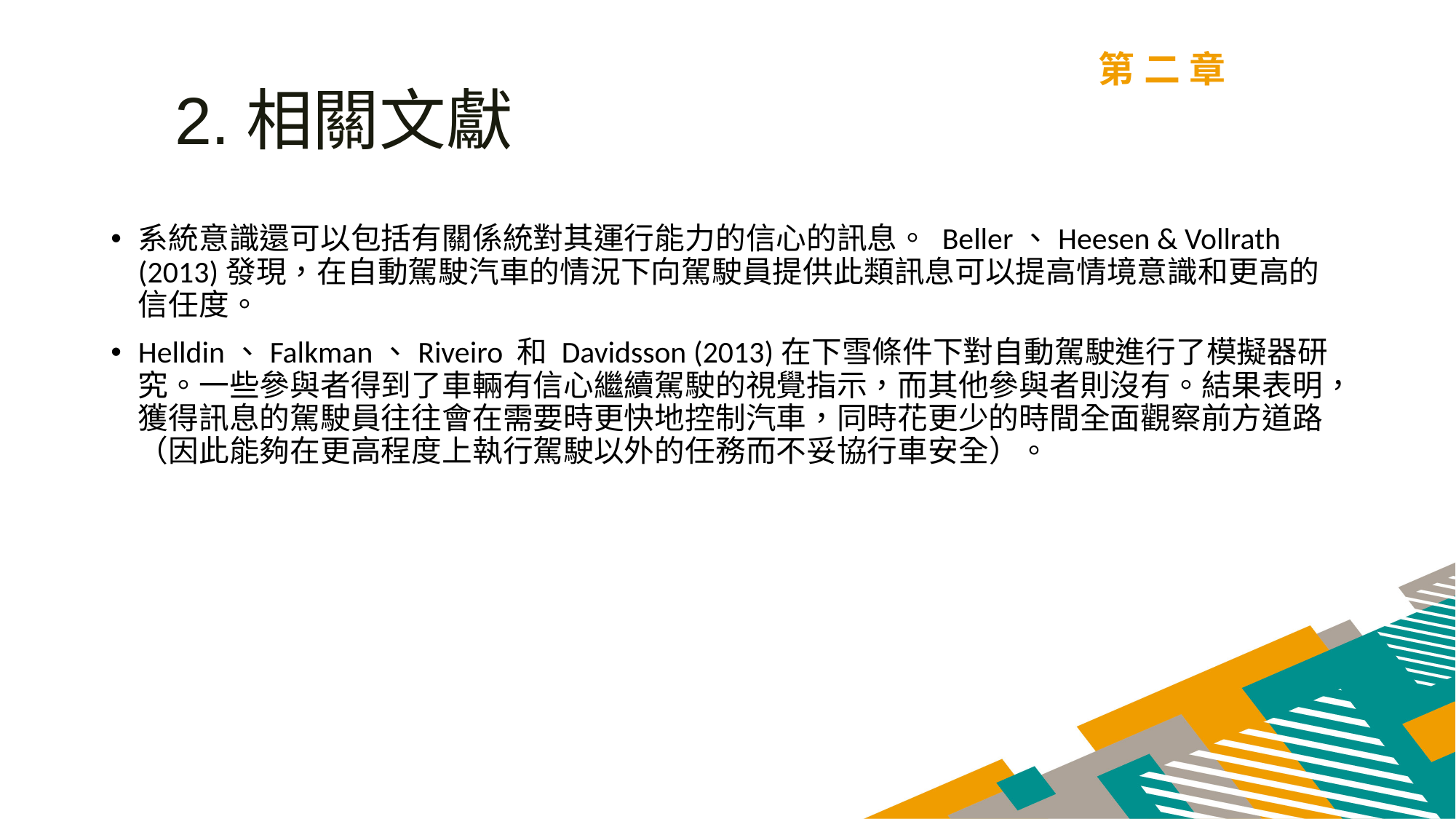

第二章
2.相關文獻
系統意識還可以包括有關係統對其運行能力的信心的訊息。 Beller、Heesen & Vollrath (2013)發現，在自動駕駛汽車的情況下向駕駛員提供此類訊息可以提高情境意識和更高的信任度。
Helldin、Falkman、Riveiro 和 Davidsson (2013)在下雪條件下對自動駕駛進行了模擬器研究。一些參與者得到了車輛有信心繼續駕駛的視覺指示，而其他參與者則沒有。結果表明，獲得訊息的駕駛員往往會在需要時更快地控制汽車，同時花更少的時間全面觀察前方道路（因此能夠在更高程度上執行駕駛以外的任務而不妥協行車安全）。